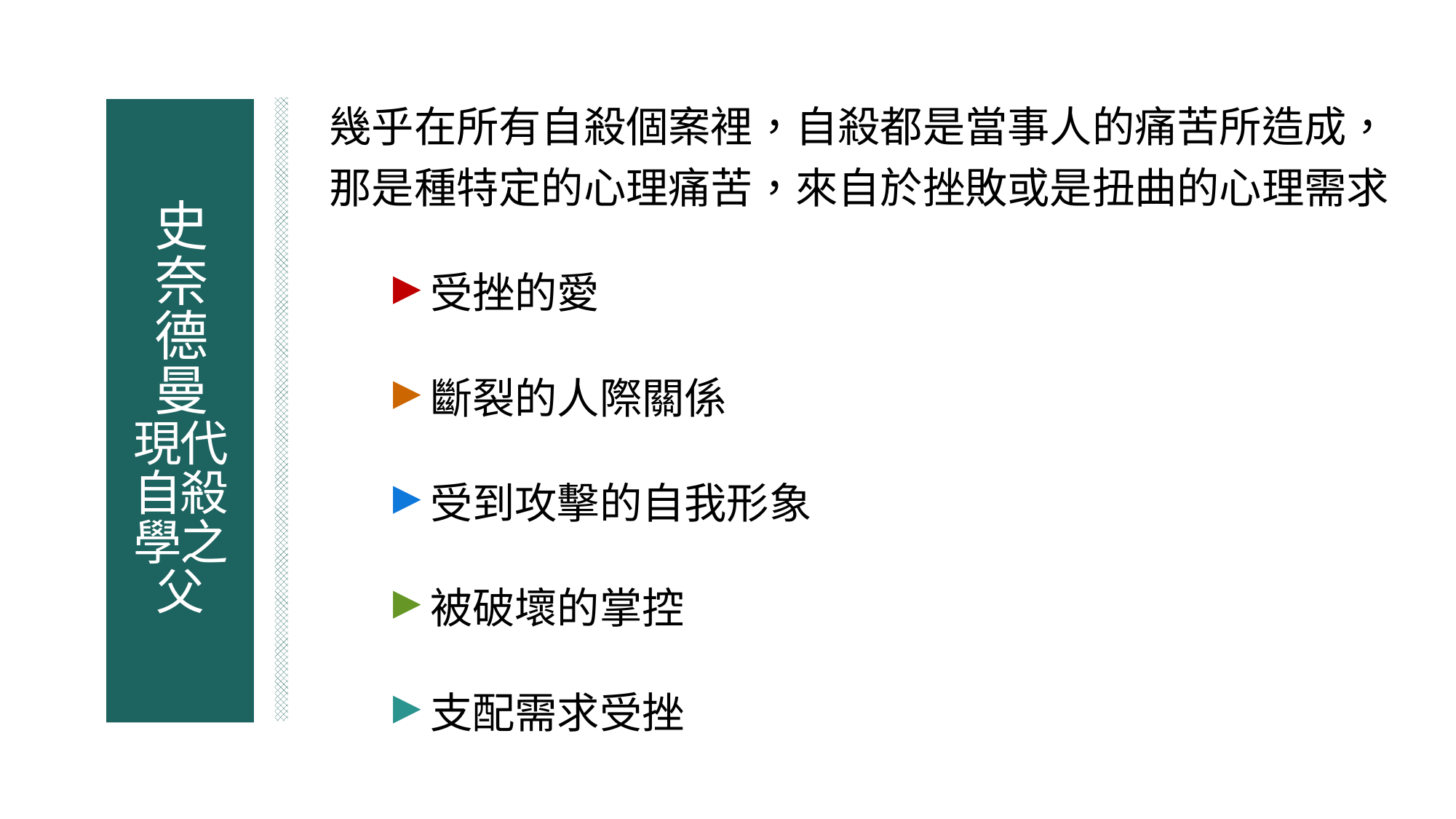

幾乎在所有自殺個案裡，自殺都是當事人的痛苦所造成，那是種特定的心理痛苦，來自於挫敗或是扭曲的心理需求
受挫的愛
斷裂的人際關係
受到攻擊的自我形象
被破壞的掌控
支配需求受挫
# 史奈德曼 現代自殺學之父